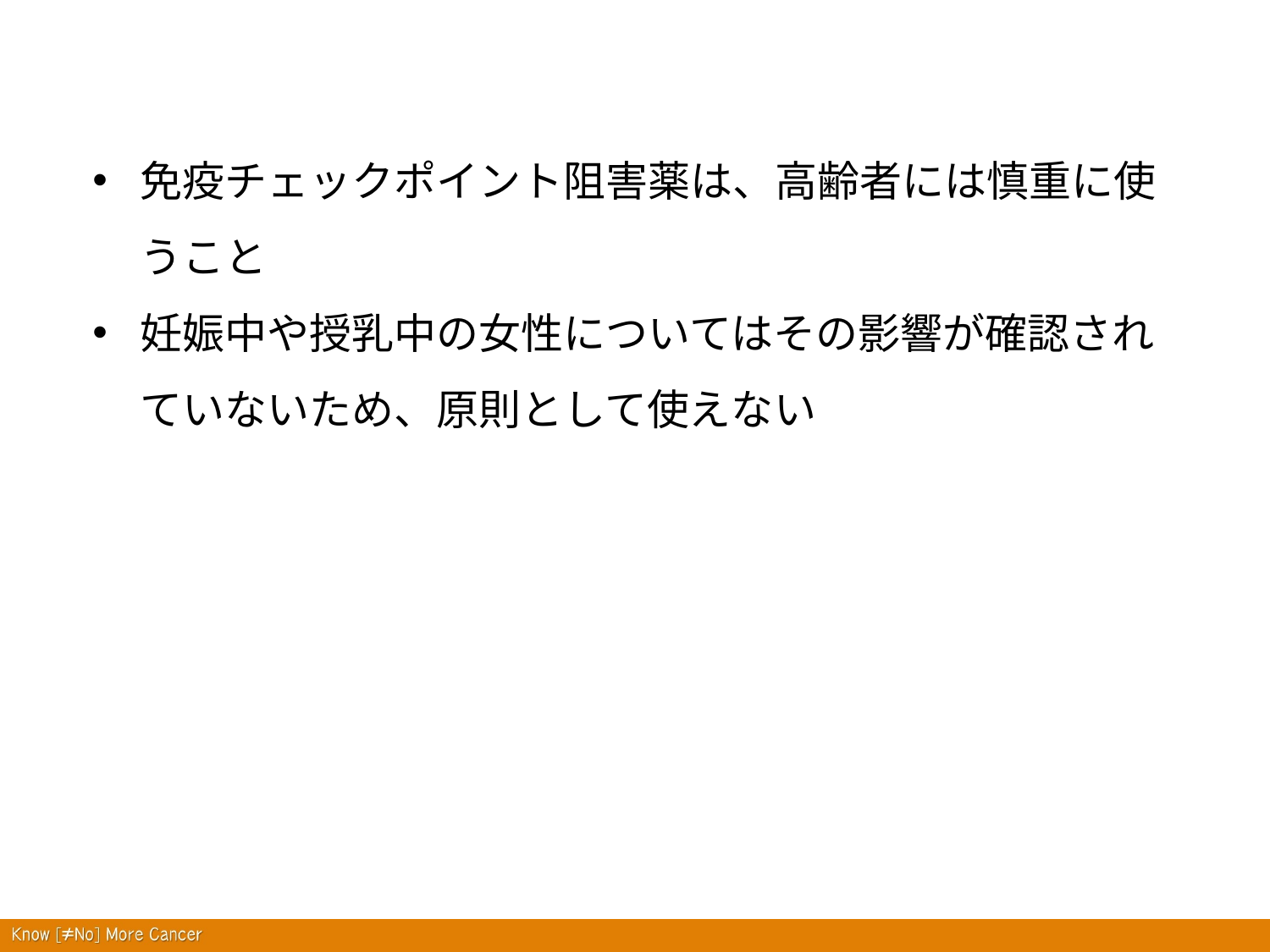

免疫チェックポイント阻害薬は、高齢者には慎重に使うこと
妊娠中や授乳中の女性についてはその影響が確認されていないため、原則として使えない